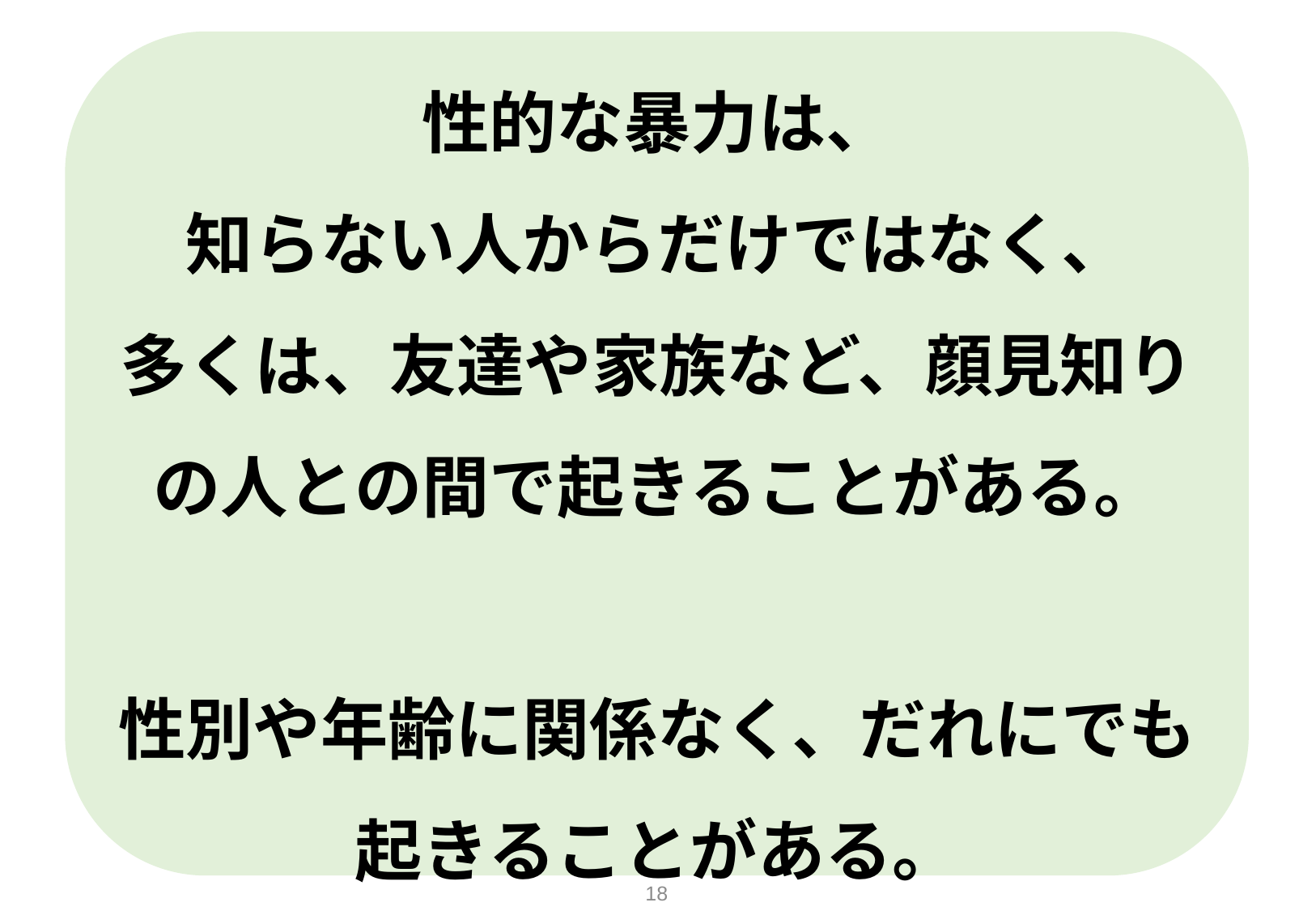

性的な暴力は、
知らない人からだけではなく、
多くは、友達や家族など、顔見知りの人との間で起きることがある。

性別や年齢に関係なく、だれにでも起きることがある。

18